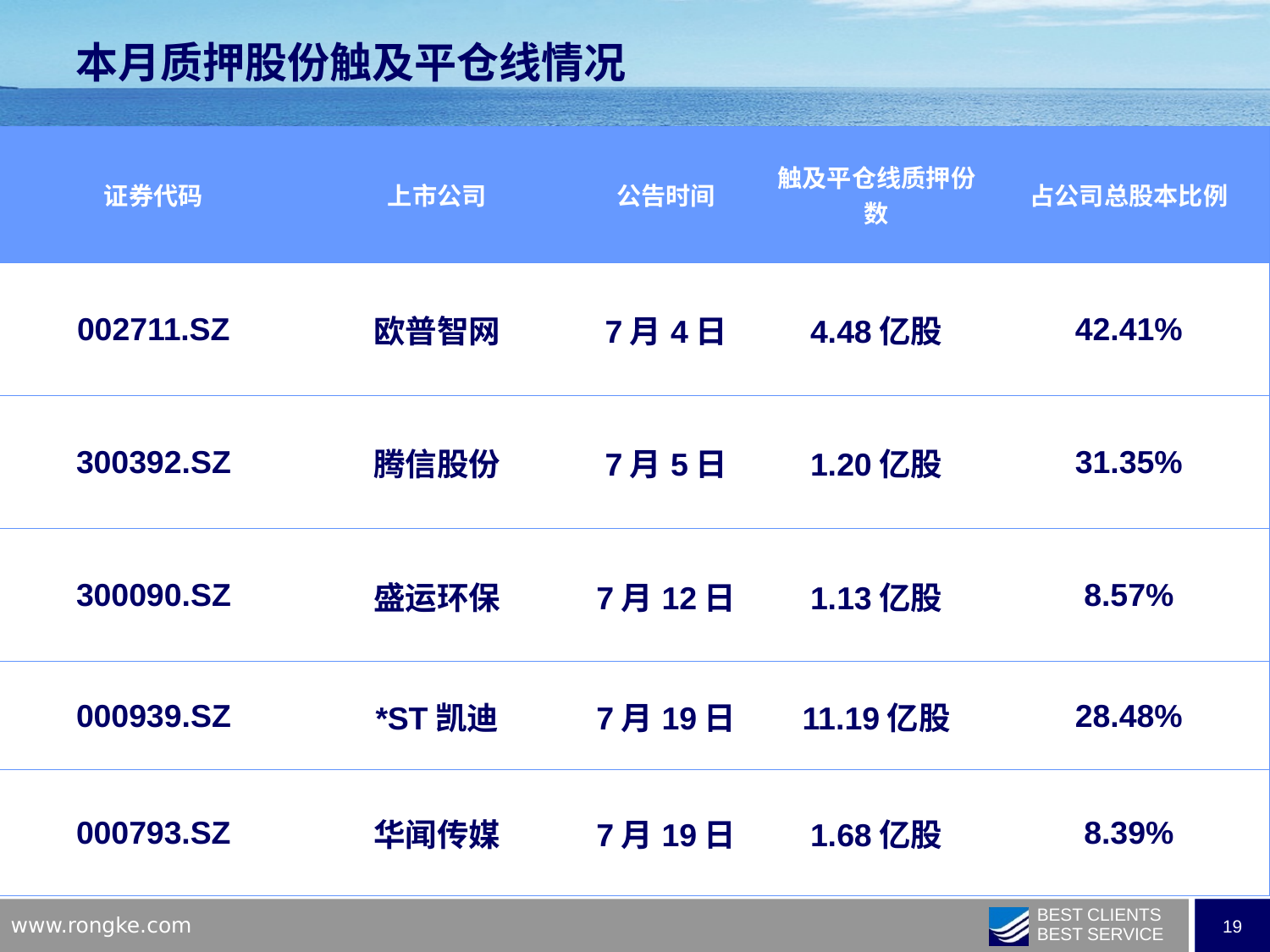

本月质押股份触及平仓线情况
| 证券代码 | 上市公司 | 公告时间 | 触及平仓线质押份数 | 占公司总股本比例 |
| --- | --- | --- | --- | --- |
| 002711.SZ | 欧普智网 | 7月4日 | 4.48亿股 | 42.41% |
| 300392.SZ | 腾信股份 | 7月5日 | 1.20亿股 | 31.35% |
| 300090.SZ | 盛运环保 | 7月12日 | 1.13亿股 | 8.57% |
| 000939.SZ | \*ST凯迪 | 7月19日 | 11.19亿股 | 28.48% |
| 000793.SZ | 华闻传媒 | 7月19日 | 1.68亿股 | 8.39% |